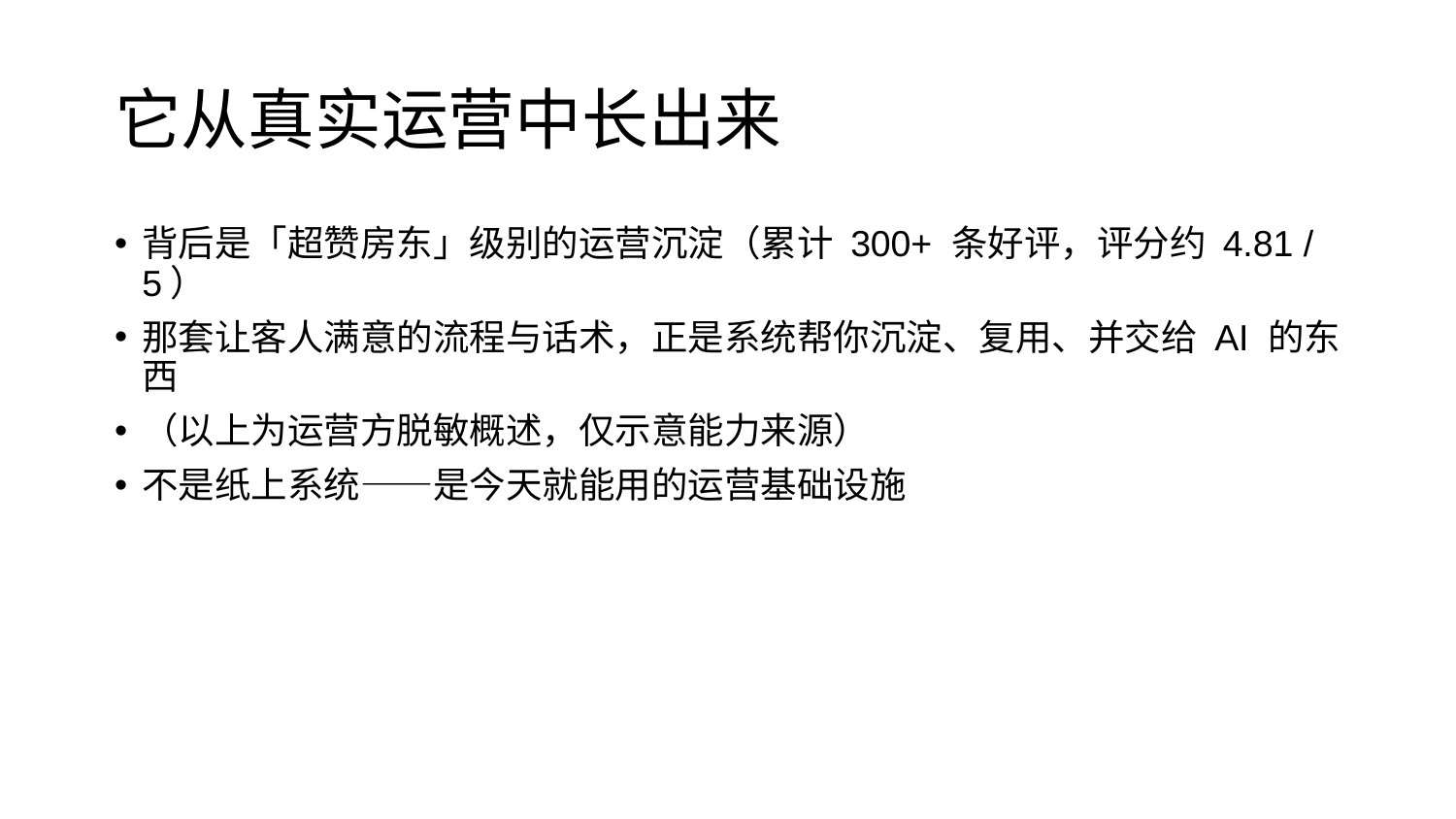

# 它从真实运营中长出来
背后是「超赞房东」级别的运营沉淀（累计 300+ 条好评，评分约 4.81 / 5）
那套让客人满意的流程与话术，正是系统帮你沉淀、复用、并交给 AI 的东西
（以上为运营方脱敏概述，仅示意能力来源）
不是纸上系统——是今天就能用的运营基础设施